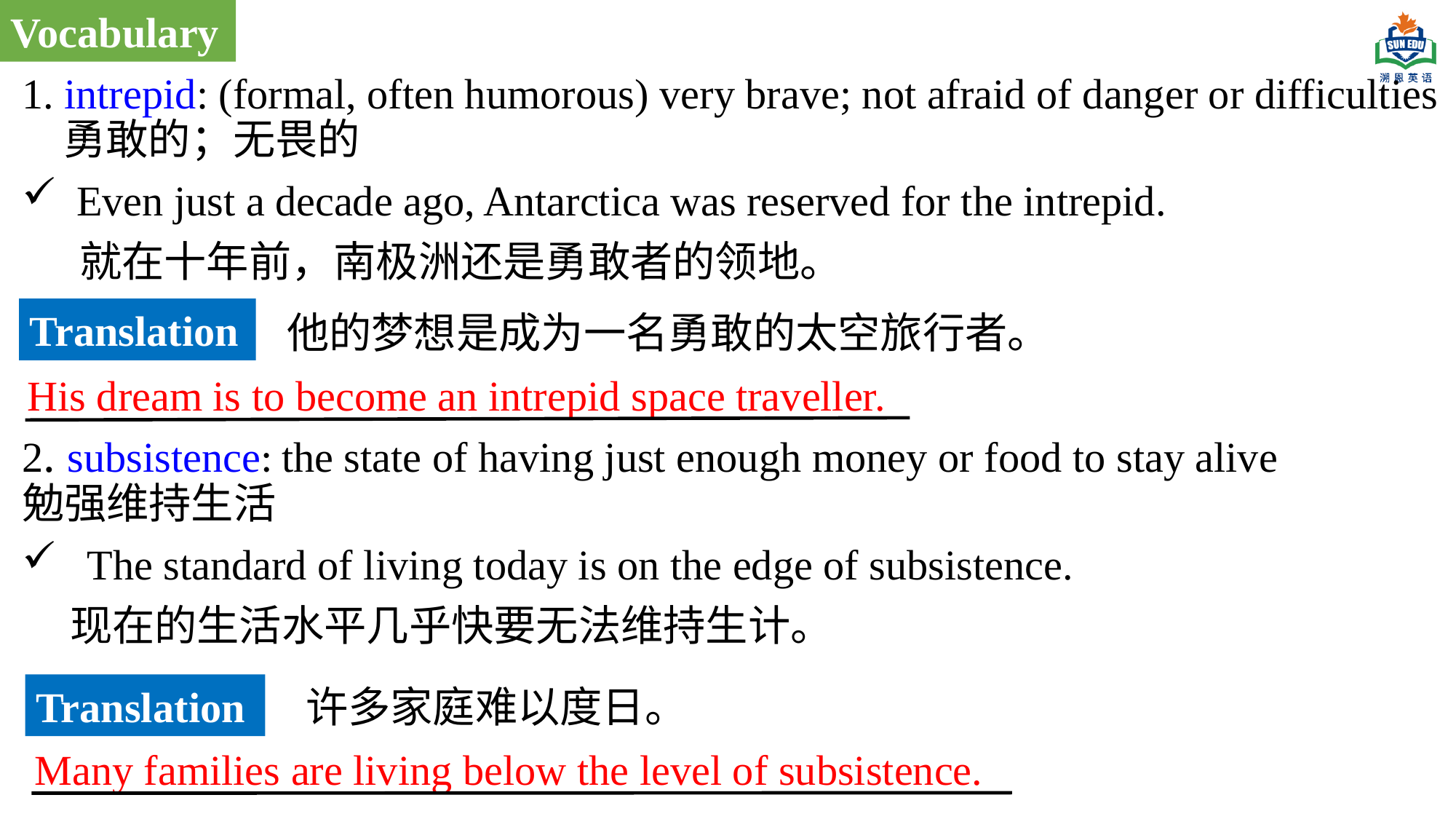

Vocabulary
1. intrepid: (formal, often humorous) very brave; not afraid of danger or difficulties    勇敢的；无畏的
Even just a decade ago, Antarctica was reserved for the intrepid.
     就在十年前，南极洲还是勇敢者的领地。

2. subsistence: the state of having just enough money or food to stay alive                勉强维持生活
 The standard of living today is on the edge of subsistence.
    现在的生活水平几乎快要无法维持生计。
Translation
他的梦想是成为一名勇敢的太空旅行者。
His dream is to become an intrepid space traveller.
Translation
许多家庭难以度日。
Many families are living below the level of subsistence.